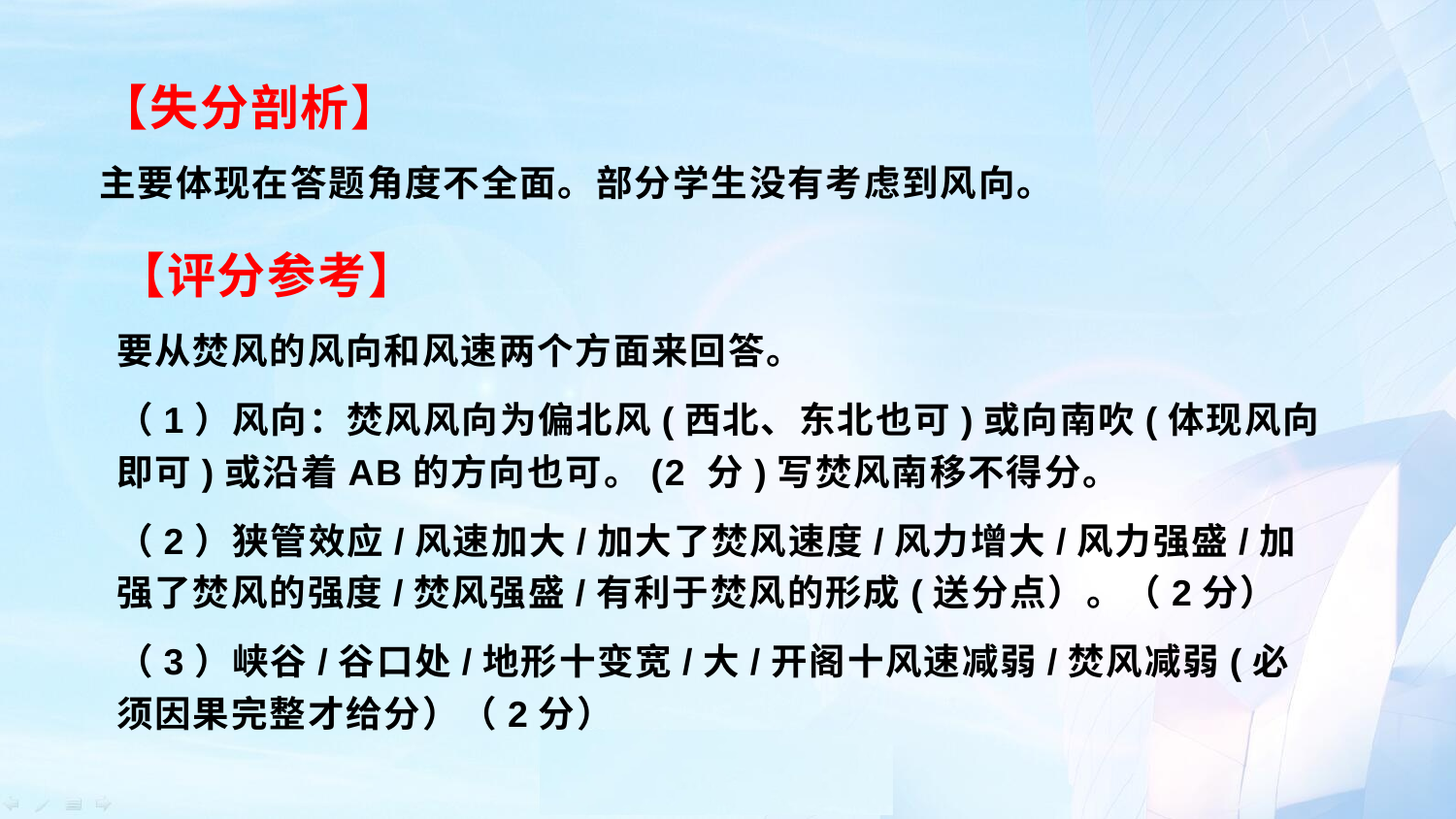

【失分剖析】
主要体现在答题角度不全面。部分学生没有考虑到风向。
【评分参考】
要从焚风的风向和风速两个方面来回答。
（1）风向：焚风风向为偏北风(西北、东北也可)或向南吹(体现风向即可)或沿着AB的方向也可。(2 分)写焚风南移不得分。
（2）狭管效应/风速加大/加大了焚风速度/风力增大/风力强盛/加强了焚风的强度/焚风强盛/有利于焚风的形成(送分点）。（2分）
（3）峡谷/谷口处/地形十变宽/大/开阁十风速减弱/焚风减弱(必须因果完整才给分）（2分）